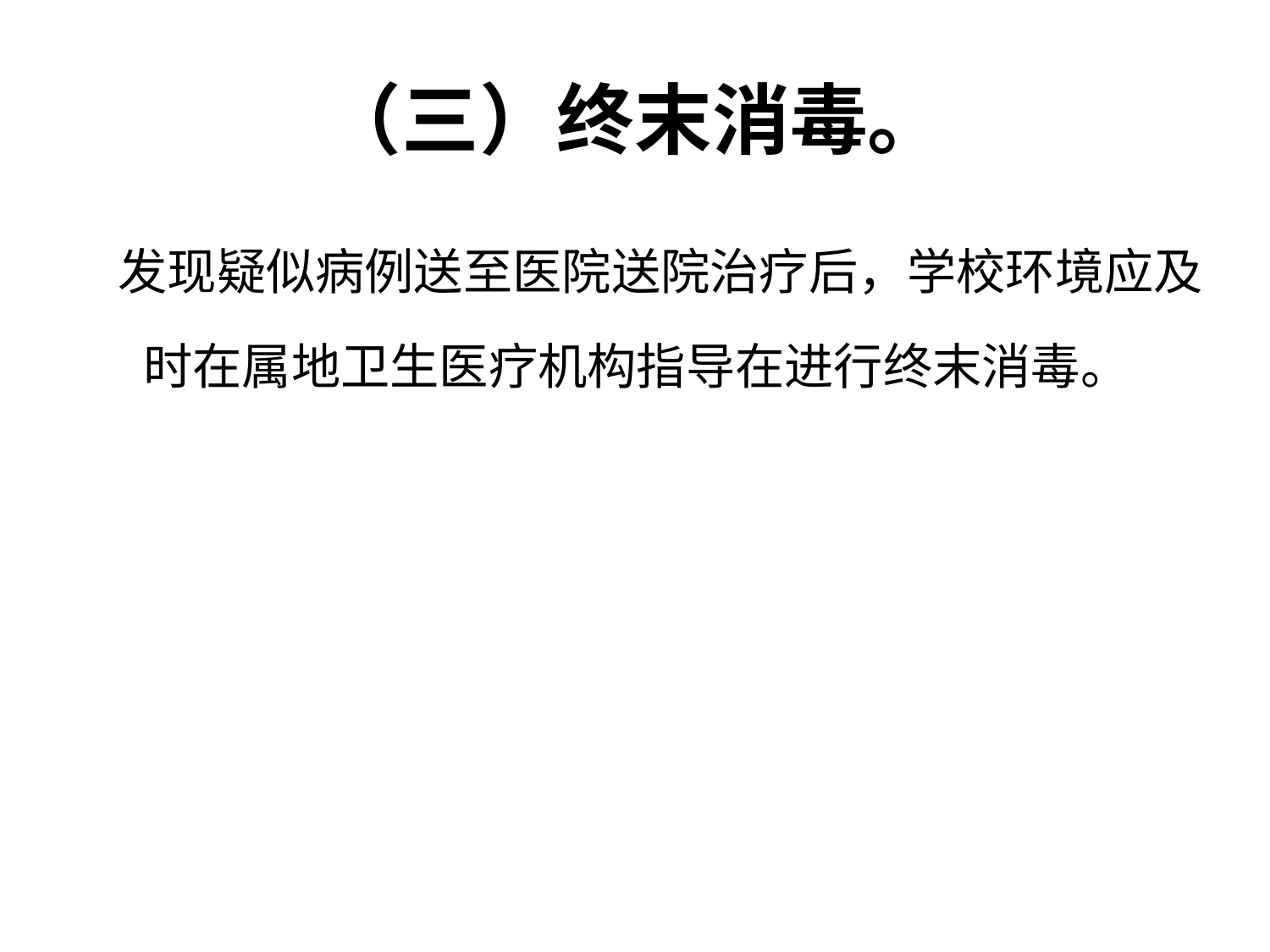

# （三）终末消毒。
  发现疑似病例送至医院送院治疗后，学校环境应及时在属地卫生医疗机构指导在进行终末消毒。